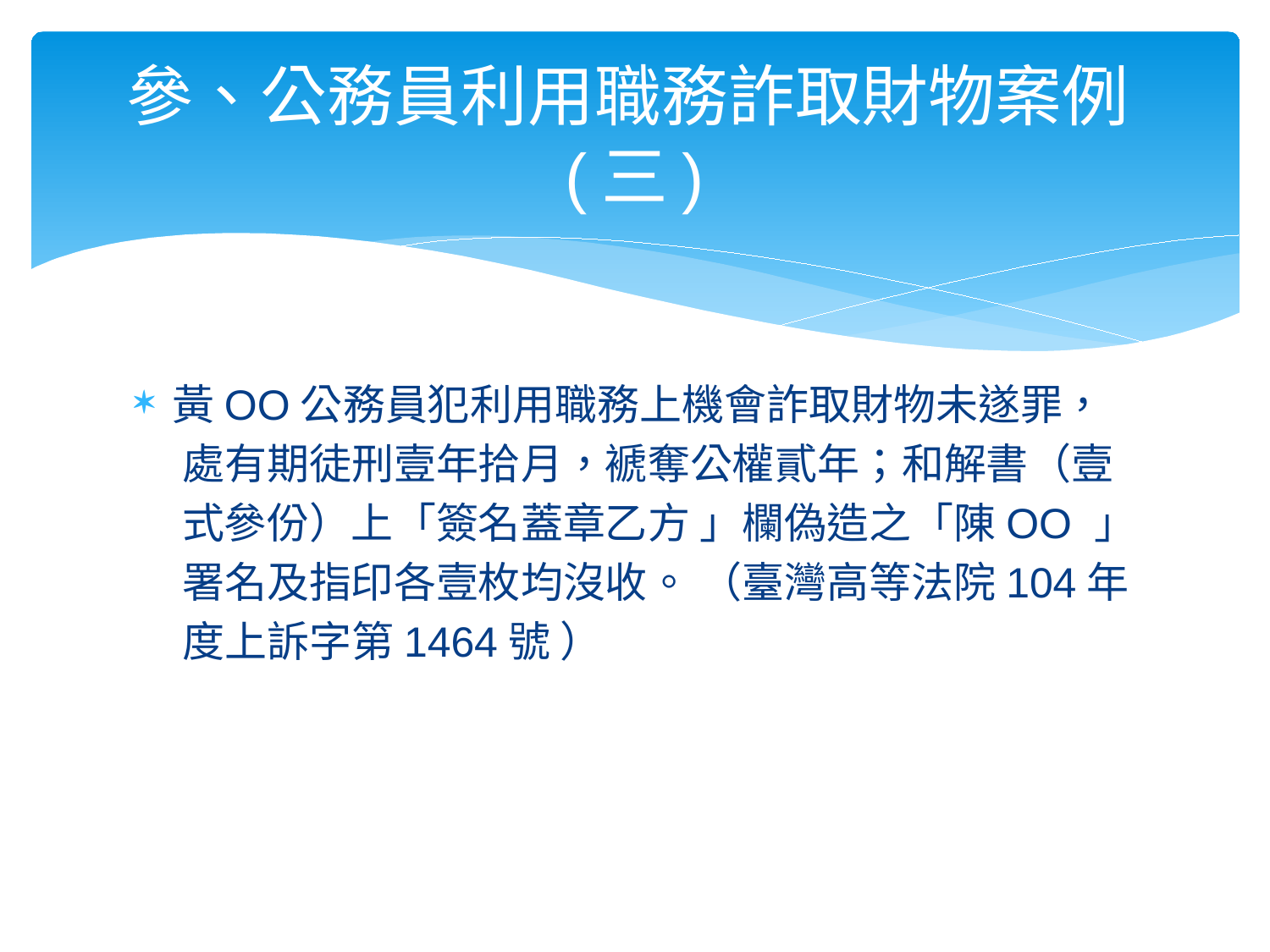

# 參、公務員利用職務詐取財物案例(三)
黃OO公務員犯利用職務上機會詐取財物未遂罪，
    處有期徒刑壹年拾月，褫奪公權貳年；和解書（壹
    式參份）上「簽名蓋章乙方 」欄偽造之「陳OO 」
    署名及指印各壹枚均沒收。 （臺灣高等法院104年
    度上訴字第1464號 ）